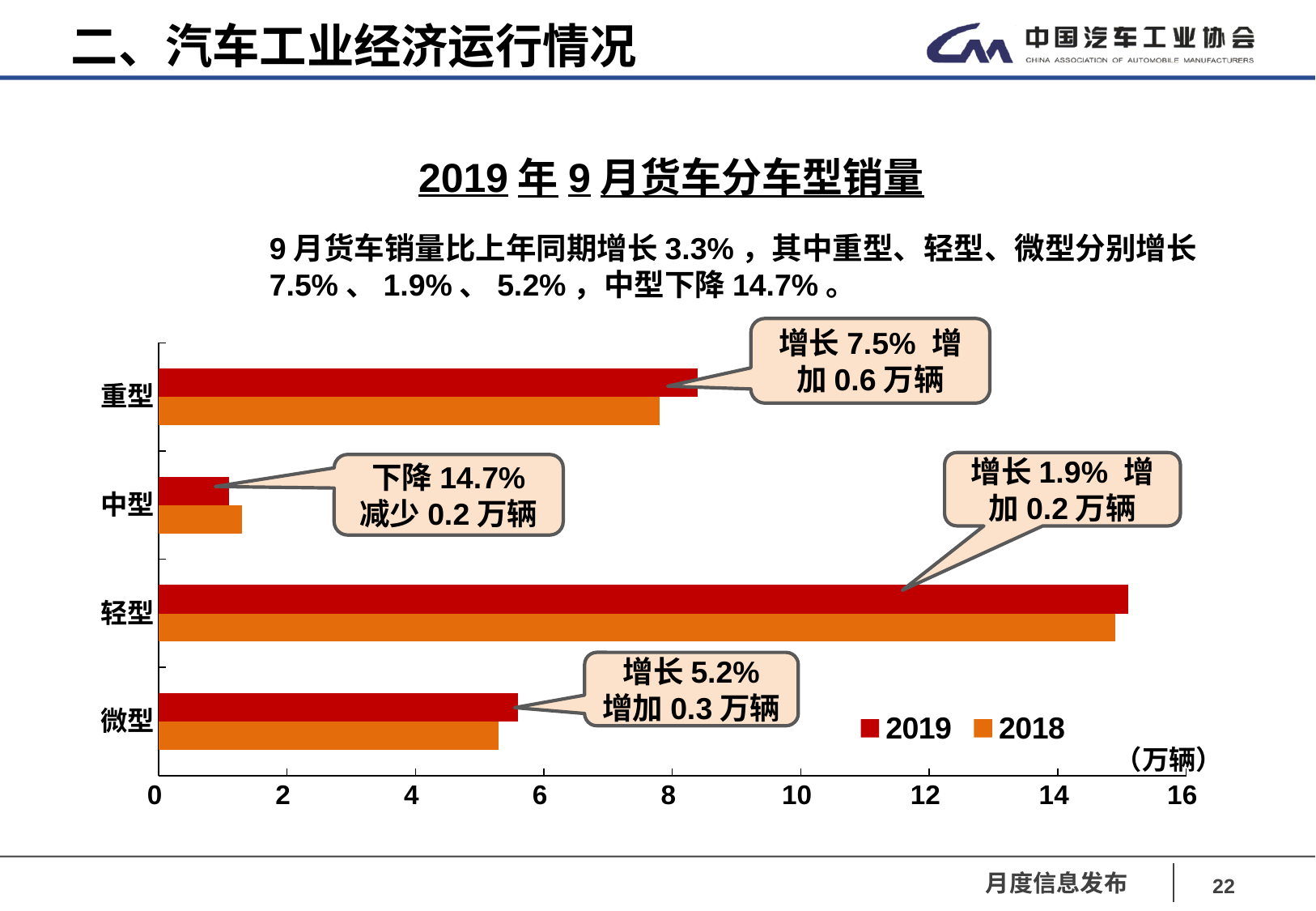

二、汽车工业经济运行情况
2019年9月货车分车型销量
9月货车销量比上年同期增长3.3%，其中重型、轻型、微型分别增长7.5%、1.9%、5.2%，中型下降14.7%。
增长7.5% 增加0.6万辆

### Chart

| Category | 2018 | 2019 |
|---|---|---|
| 微型 | 5.300000190734863 | 5.599999904632568 |
| 轻型 | 14.899999618530273 | 15.100000381469727 |
| 中型 | 1.2999999523162842 | 1.100000023841858 |
| 重型 | 7.800000190734863 | 8.399999618530273 |
增长1.9% 增加0.2万辆
下降14.7% 减少0.2万辆
增长5.2% 增加0.3万辆
（万辆）